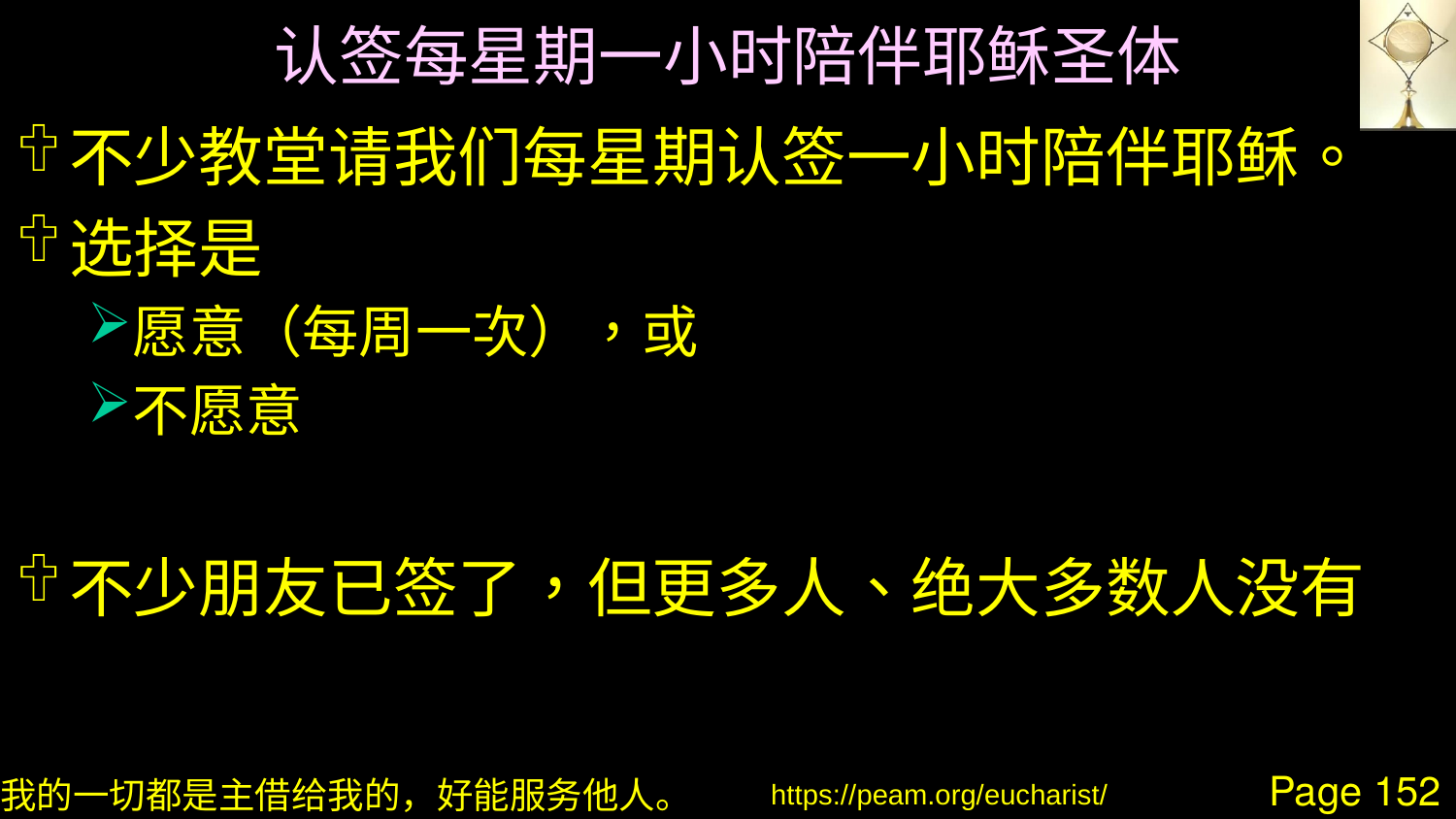

# 认签每星期一小时陪伴耶稣圣体
不少教堂请我们每星期认签一小时陪伴耶稣。
选择是
愿意（每周一次），或
不愿意

不少朋友已签了，但更多人、绝大多数人没有